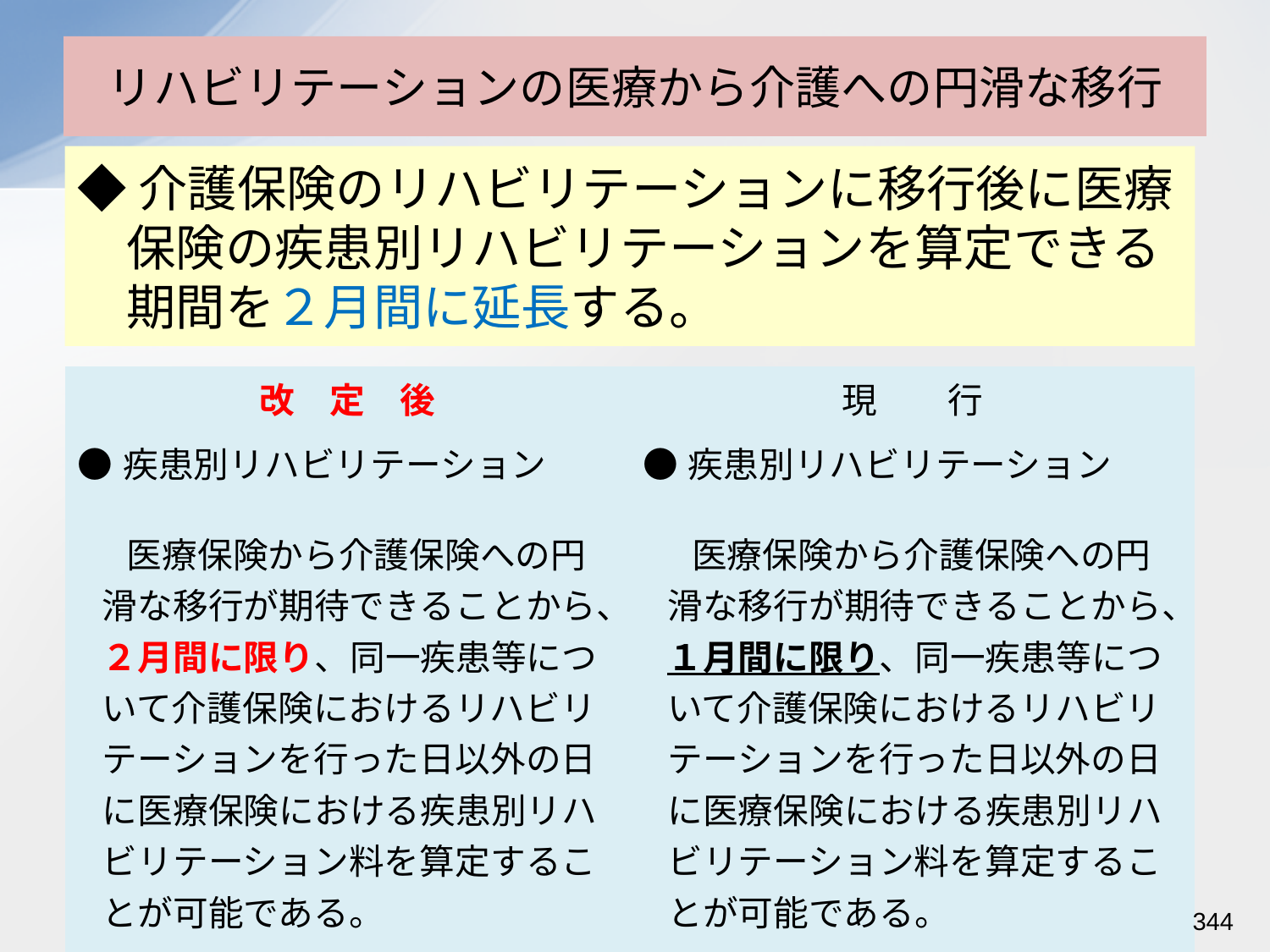

# リハビリテーションの医療から介護への円滑な移行
◆介護保険のリハビリテーションに移行後に医療保険の疾患別リハビリテーションを算定できる期間を２月間に延長する。
| 改　定　後 | 現　　行 |
| --- | --- |
| ●疾患別リハビリテーション 医療保険から介護保険への円滑な移行が期待できることから、２月間に限り、同一疾患等について介護保険におけるリハビリテーションを行った日以外の日に医療保険における疾患別リハビリテーション料を算定することが可能である。 | ●疾患別リハビリテーション 医療保険から介護保険への円滑な移行が期待できることから、１月間に限り、同一疾患等について介護保険におけるリハビリテーションを行った日以外の日に医療保険における疾患別リハビリテーション料を算定することが可能である。 |
344